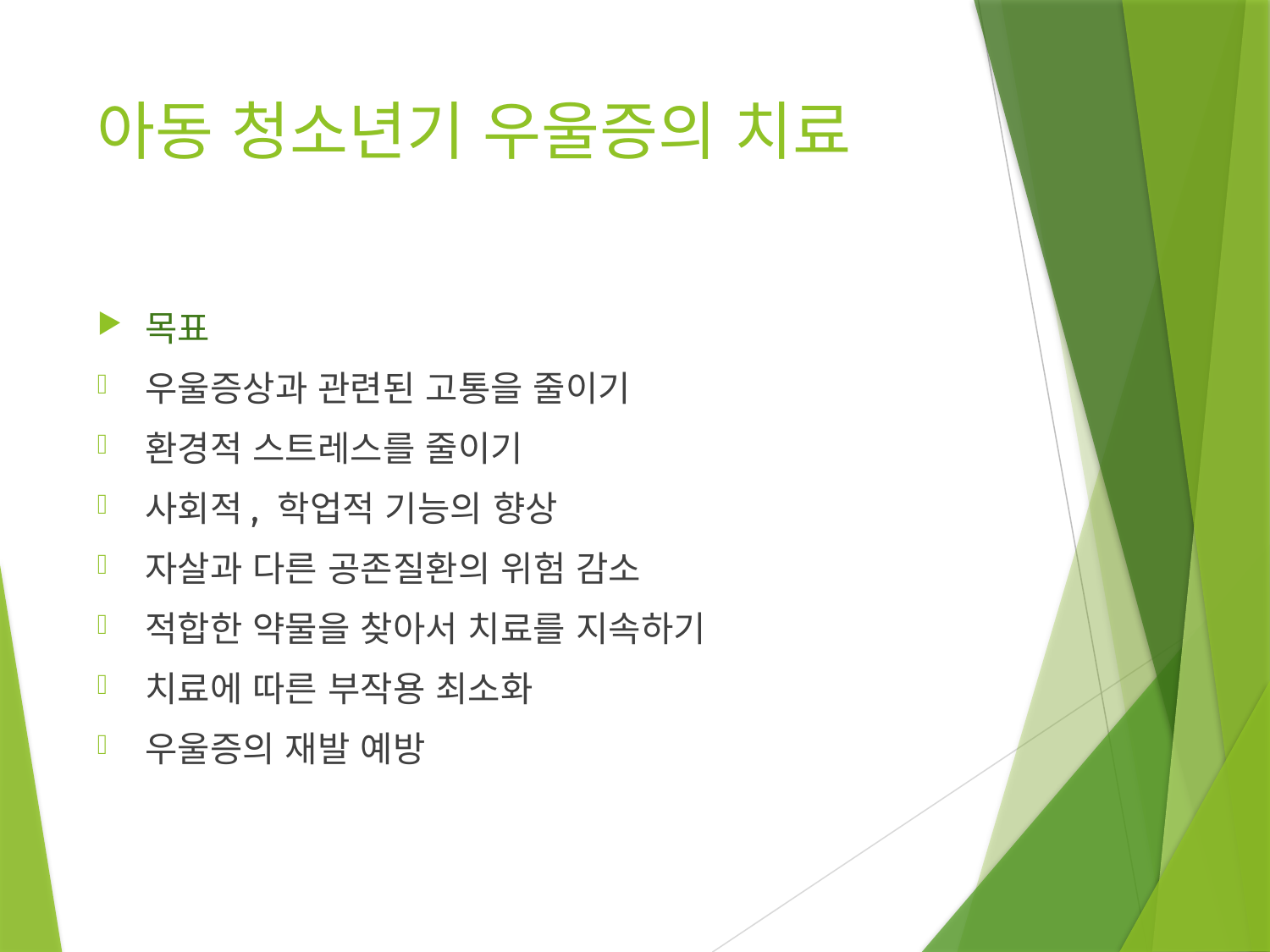

# 아동 청소년기 우울증의 치료
목표
우울증상과 관련된 고통을 줄이기
환경적 스트레스를 줄이기
사회적, 학업적 기능의 향상
자살과 다른 공존질환의 위험 감소
적합한 약물을 찾아서 치료를 지속하기
치료에 따른 부작용 최소화
우울증의 재발 예방